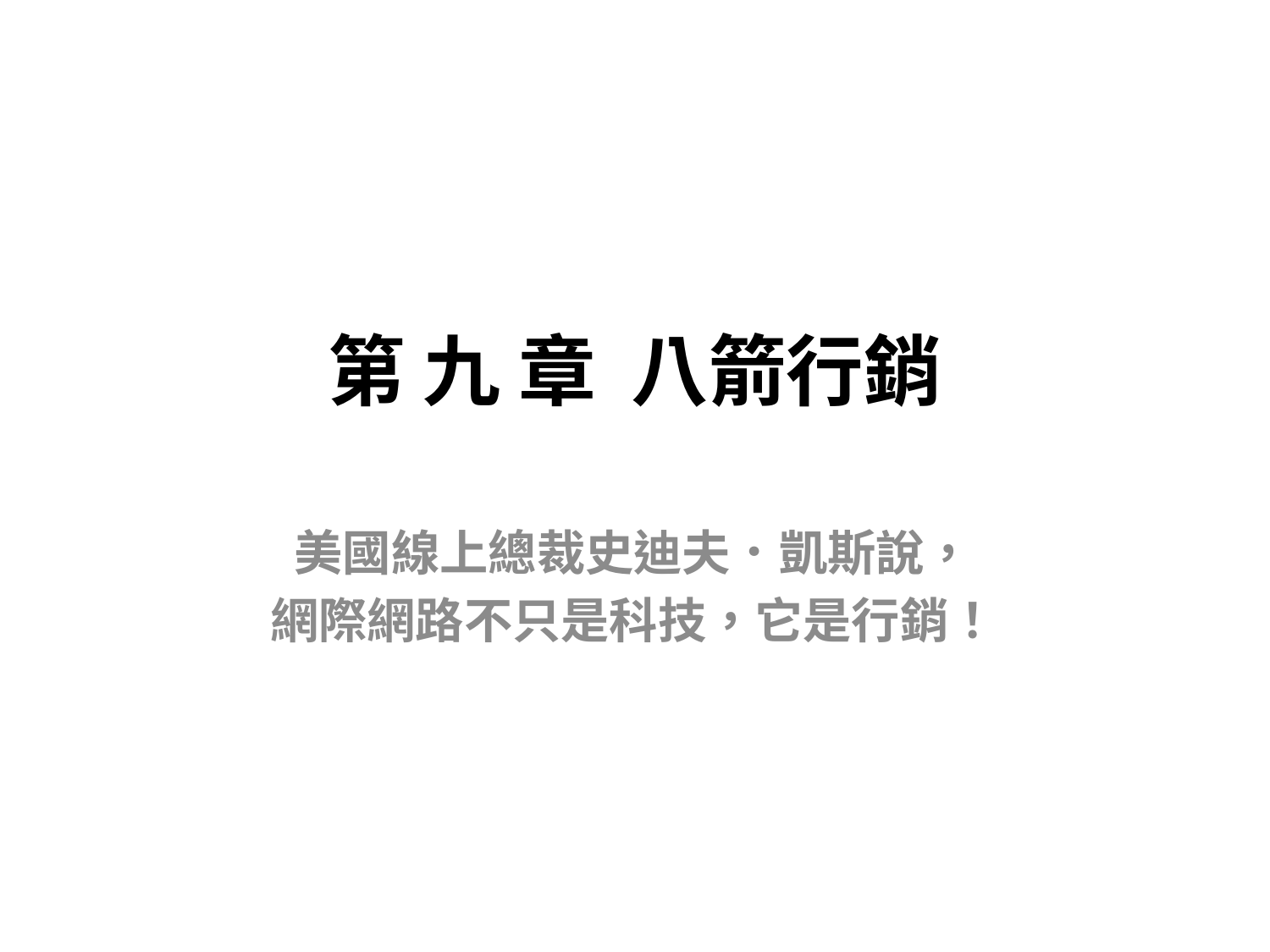

# 第 九 章  八箭行銷
美國線上總裁史迪夫．凱斯說，
網際網路不只是科技，它是行銷！